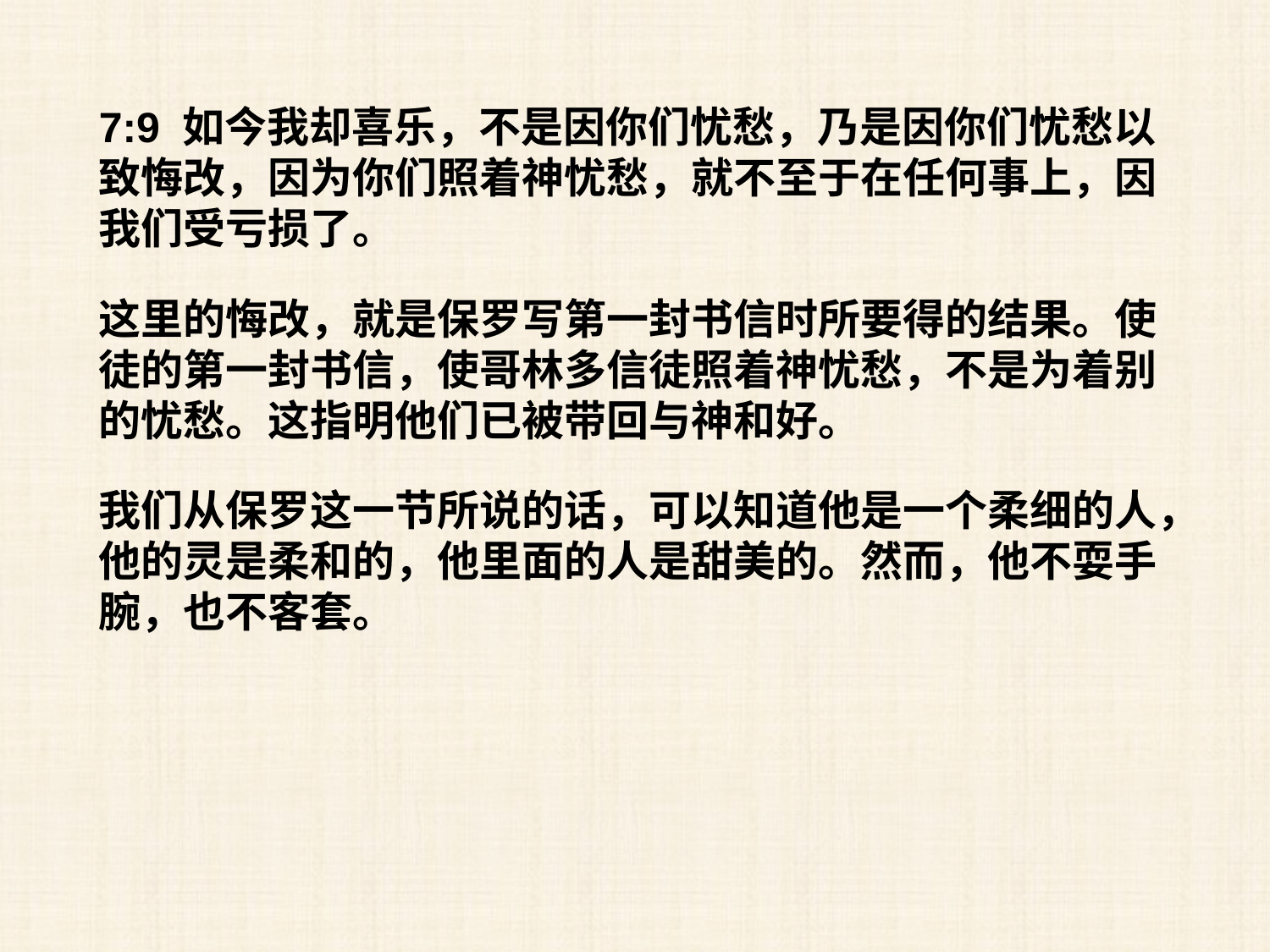

7:9 如今我却喜乐，不是因你们忧愁，乃是因你们忧愁以致悔改，因为你们照着神忧愁，就不至于在任何事上，因我们受亏损了。
这里的悔改，就是保罗写第一封书信时所要得的结果。使徒的第一封书信，使哥林多信徒照着神忧愁，不是为着别的忧愁。这指明他们已被带回与神和好。
我们从保罗这一节所说的话，可以知道他是一个柔细的人，他的灵是柔和的，他里面的人是甜美的。然而，他不耍手腕，也不客套。